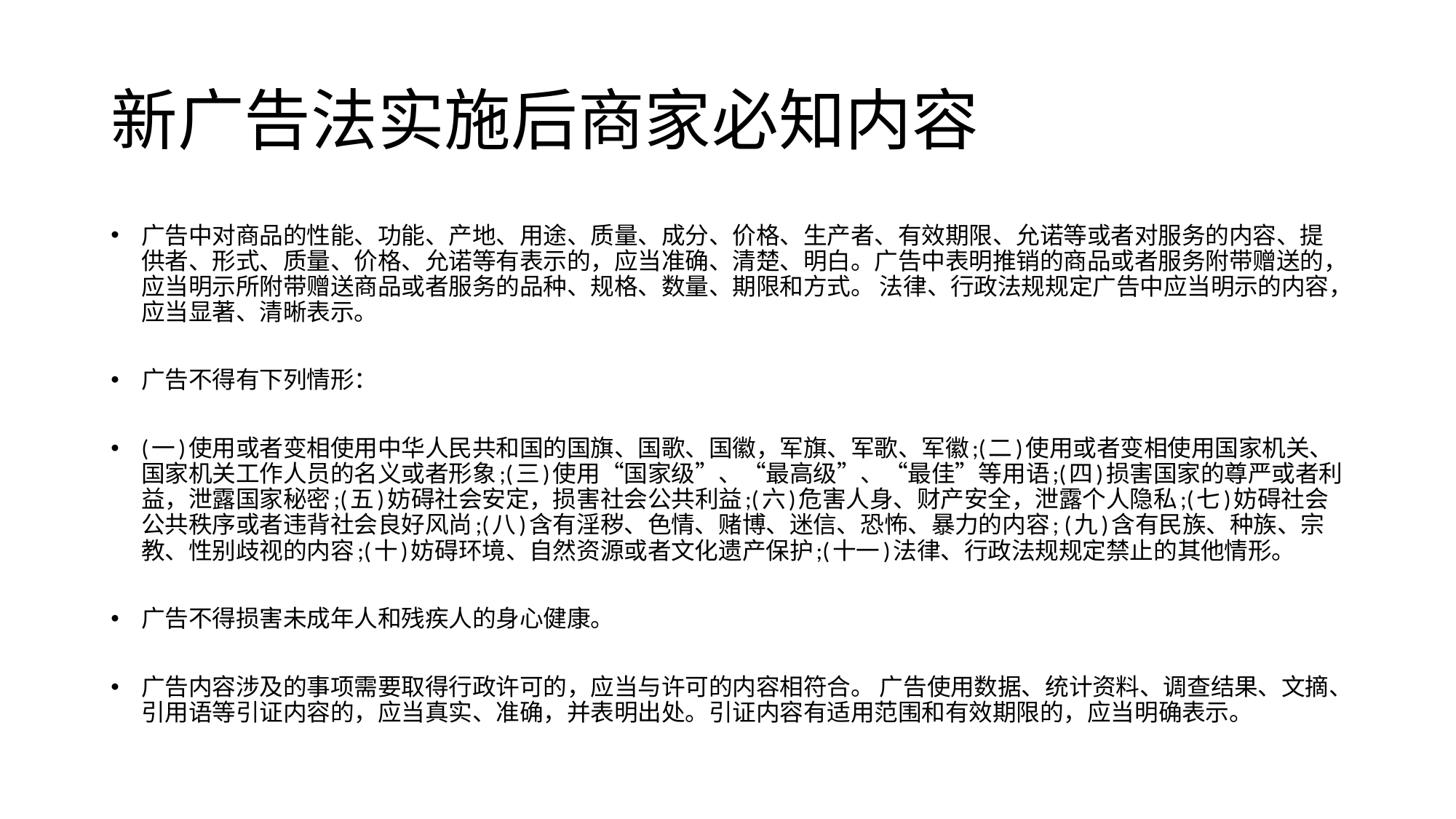

# 新广告法实施后商家必知内容
广告中对商品的性能、功能、产地、用途、质量、成分、价格、生产者、有效期限、允诺等或者对服务的内容、提供者、形式、质量、价格、允诺等有表示的，应当准确、清楚、明白。广告中表明推销的商品或者服务附带赠送的，应当明示所附带赠送商品或者服务的品种、规格、数量、期限和方式。 法律、行政法规规定广告中应当明示的内容，应当显著、清晰表示。

广告不得有下列情形：

(一)使用或者变相使用中华人民共和国的国旗、国歌、国徽，军旗、军歌、军徽;(二)使用或者变相使用国家机关、国家机关工作人员的名义或者形象;(三)使用“国家级”、“最高级”、“最佳”等用语;(四)损害国家的尊严或者利益，泄露国家秘密;(五)妨碍社会安定，损害社会公共利益;(六)危害人身、财产安全，泄露个人隐私;(七)妨碍社会公共秩序或者违背社会良好风尚;(八)含有淫秽、色情、赌博、迷信、恐怖、暴力的内容; (九)含有民族、种族、宗教、性别歧视的内容;(十)妨碍环境、自然资源或者文化遗产保护;(十一)法律、行政法规规定禁止的其他情形。

广告不得损害未成年人和残疾人的身心健康。

广告内容涉及的事项需要取得行政许可的，应当与许可的内容相符合。 广告使用数据、统计资料、调查结果、文摘、引用语等引证内容的，应当真实、准确，并表明出处。引证内容有适用范围和有效期限的，应当明确表示。